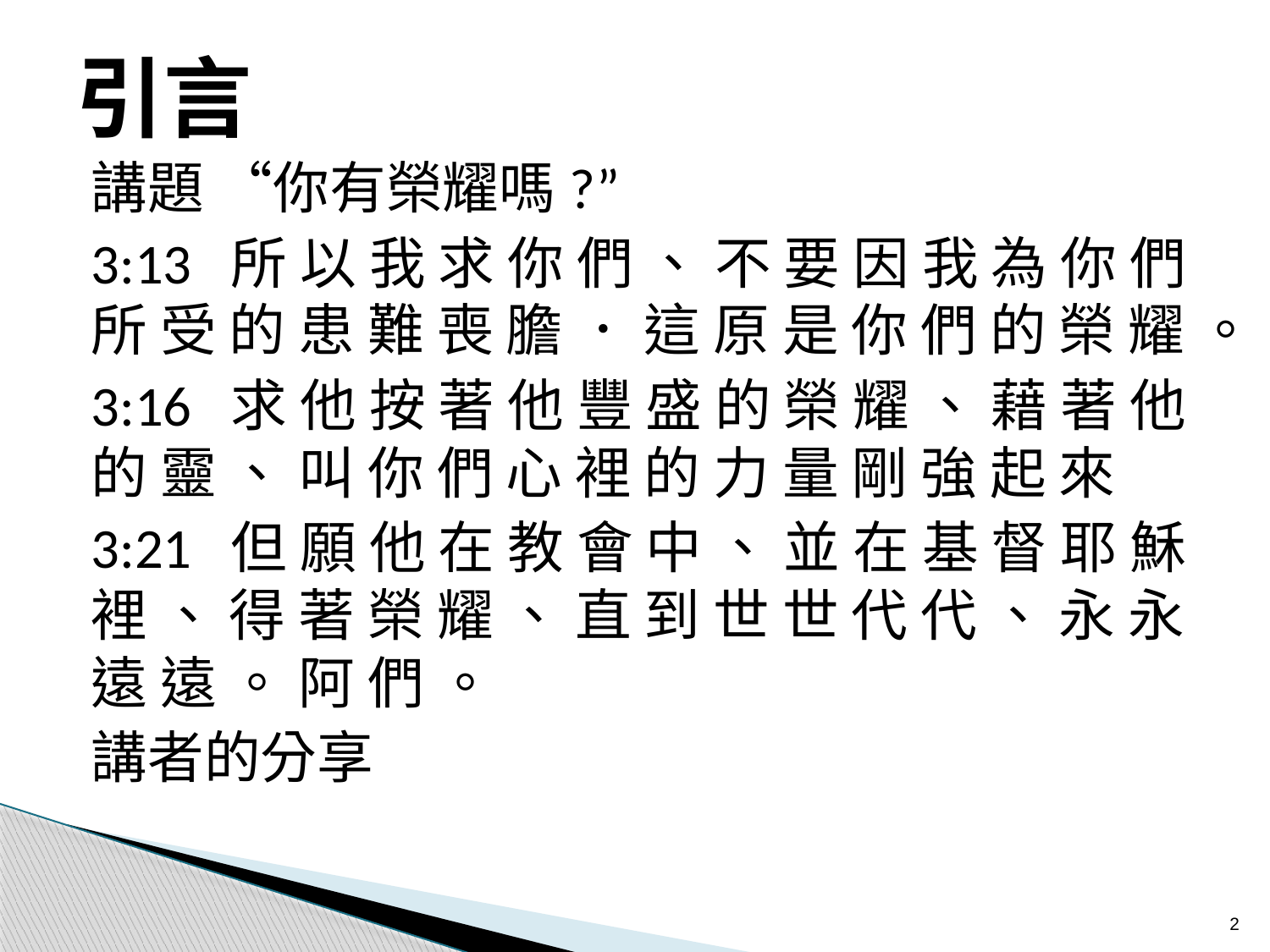

# 引言
講題 “你有榮耀嗎?”
3:13  所 以 我 求 你 們 、 不 要 因 我 為 你 們 所 受 的 患 難 喪 膽 ． 這 原 是 你 們 的 榮 耀 。
3:16  求 他 按 著 他 豐 盛 的 榮 耀 、 藉 著 他 的 靈 、 叫 你 們 心 裡 的 力 量 剛 強 起 來
3:21  但 願 他 在 教 會 中 、 並 在 基 督 耶 穌 裡 、 得 著 榮 耀 、 直 到 世 世 代 代 、 永 永 遠 遠 。 阿 們 。
講者的分享
2